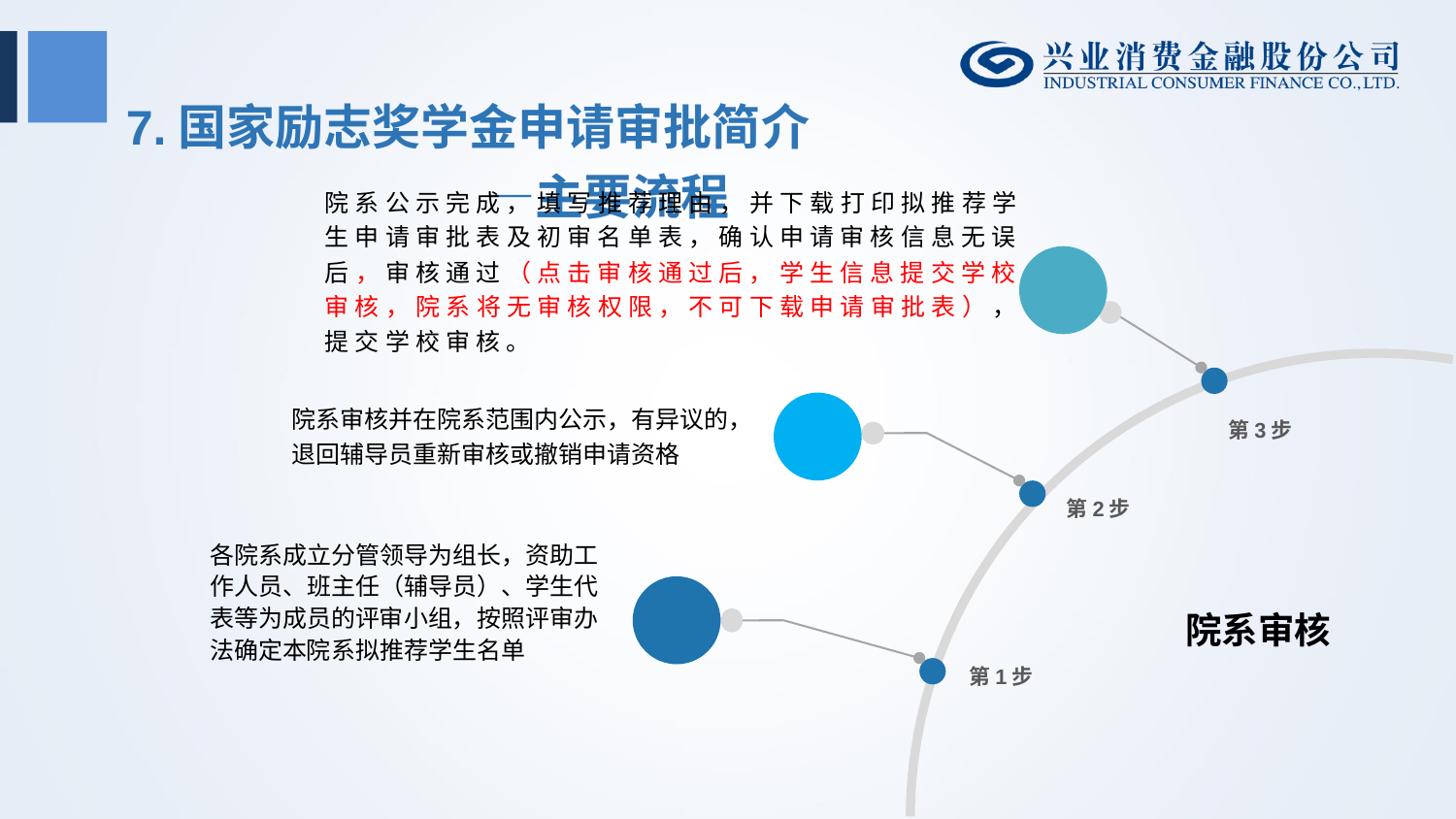

7.国家励志奖学金申请审批简介
                                 —主要流程

院系公示完成，填写推荐理由，并下载打印拟推荐学生申请审批表及初审名单表，确认申请审核信息无误后，审核通过（点击审核通过后，学生信息提交学校审核，院系将无审核权限，不可下载申请审批表），提交学校审核。

院系审核并在院系范围内公示，有异议的，退回辅导员重新审核或撤销申请资格

第3步

第2步
各院系成立分管领导为组长，资助工作人员、班主任（辅导员）、学生代表等为成员的评审小组，按照评审办法确定本院系拟推荐学生名单

院系审核

第1步